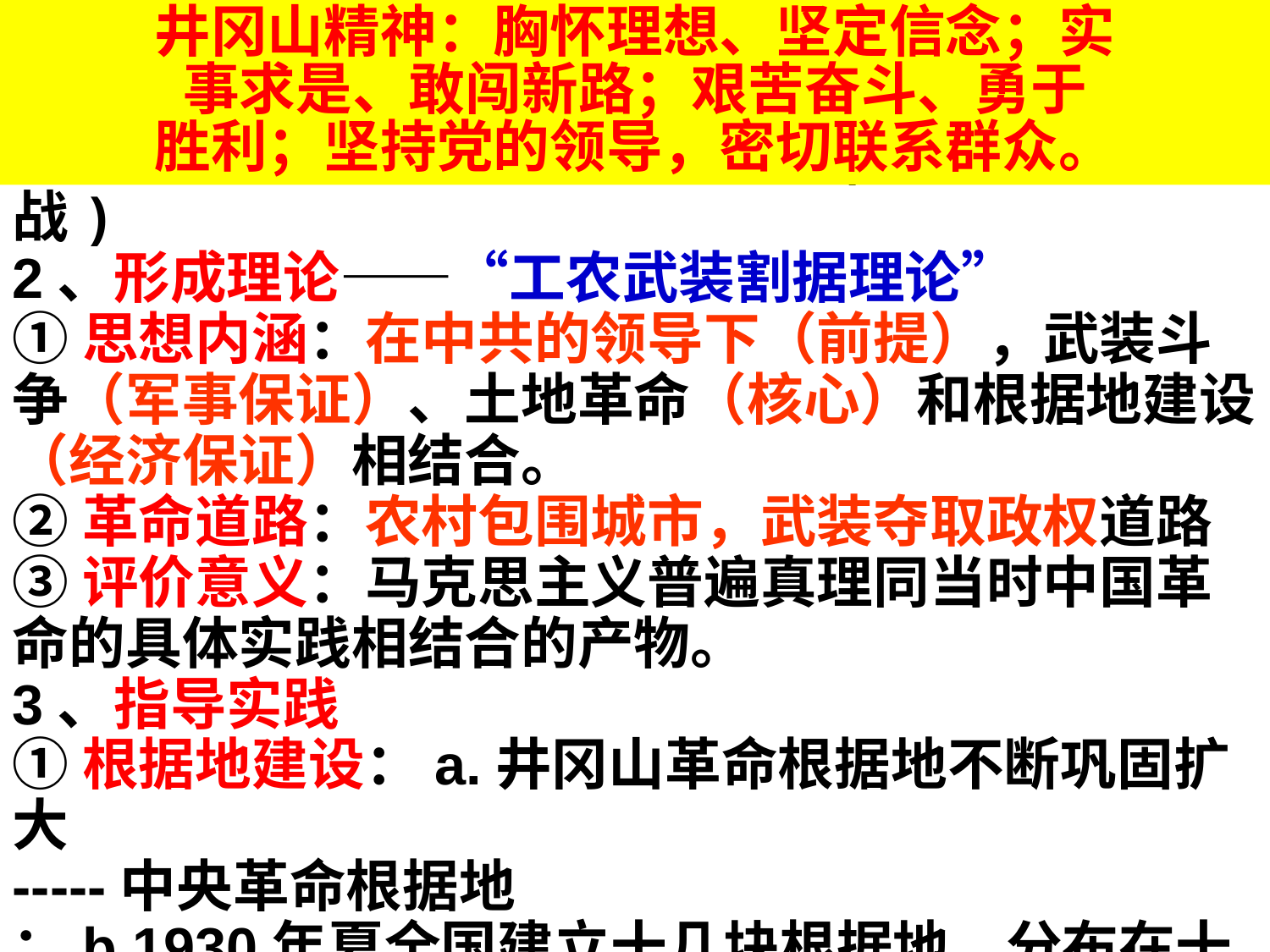

b.作用：粉碎了国民政府的经济封锁，巩固了红 色政权。
③武装斗争：井冈山的武装斗争(黄洋界保卫战)
2、形成理论——“工农武装割据理论”
①思想内涵：在中共的领导下（前提），武装斗争（军事保证）、土地革命（核心）和根据地建设（经济保证）相结合。
②革命道路：农村包围城市，武装夺取政权道路
③评价意义：马克思主义普遍真理同当时中国革 命的具体实践相结合的产物。
3、指导实践
①根据地建设：a.井冈山革命根据地不断巩固扩大
-----中央革命根据地
；b.1930年夏全国建立十几块根据地，分布在十几个省；c.革命武装达到十万人——星星之火已发展为燎原之势。
井冈山精神：胸怀理想、坚定信念；实
事求是、敢闯新路；艰苦奋斗、勇于
胜利；坚持党的领导，密切联系群众。